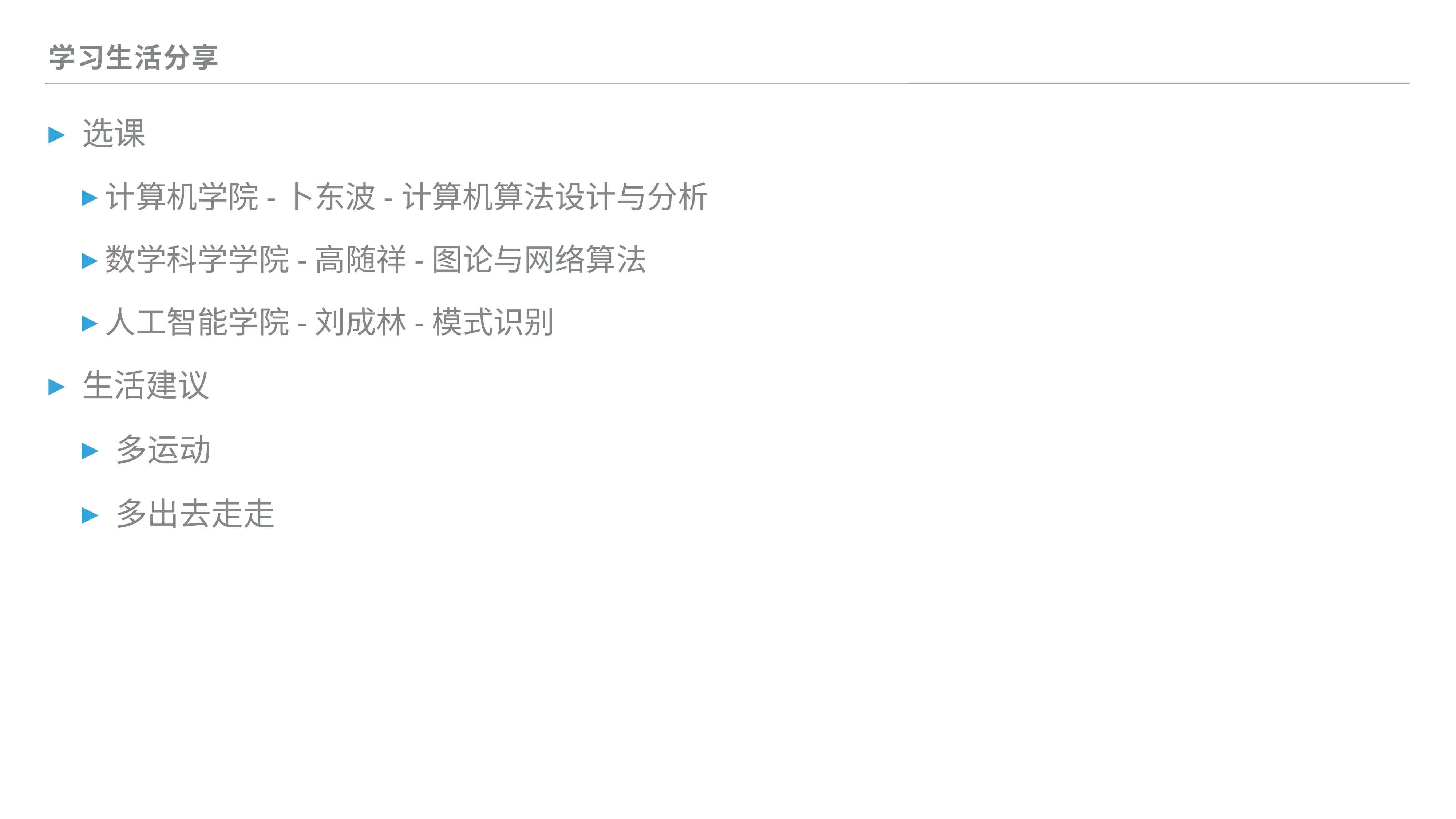

学习生活分享
选课
计算机学院-卜东波-计算机算法设计与分析
数学科学学院-高随祥-图论与网络算法
人工智能学院-刘成林-模式识别
生活建议
多运动
多出去走走